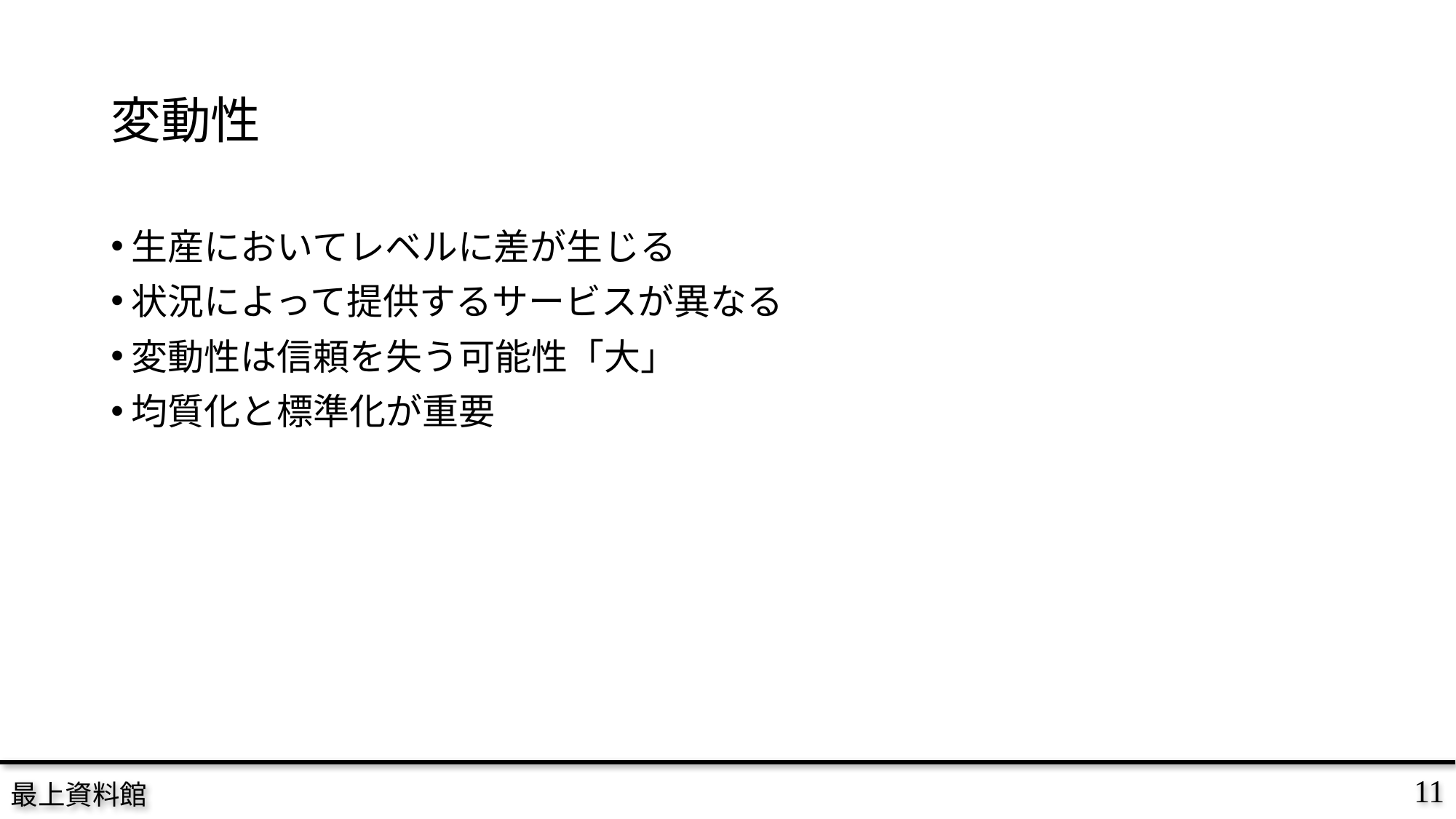

# 変動性
生産においてレベルに差が生じる
状況によって提供するサービスが異なる
変動性は信頼を失う可能性「大」
均質化と標準化が重要